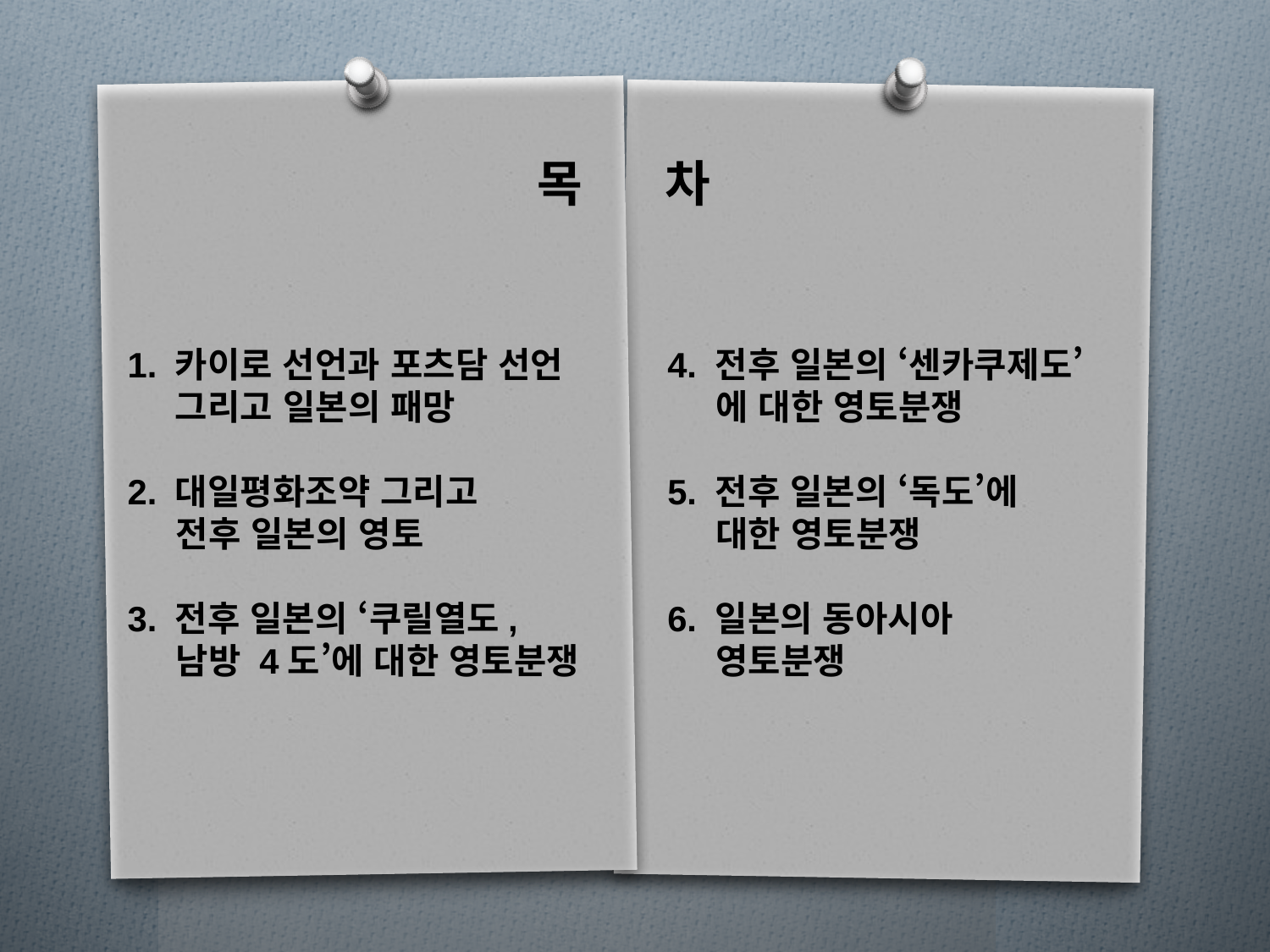

목      차
1. 카이로 선언과 포츠담 선언 그리고 일본의 패망

2. 대일평화조약 그리고
    전후 일본의 영토

3. 전후 일본의 ‘쿠릴열도,
    남방 4도’에 대한 영토분쟁

4. 전후 일본의 ‘센카쿠제도’
    에 대한 영토분쟁

5. 전후 일본의 ‘독도’에
    대한 영토분쟁

6. 일본의 동아시아
    영토분쟁